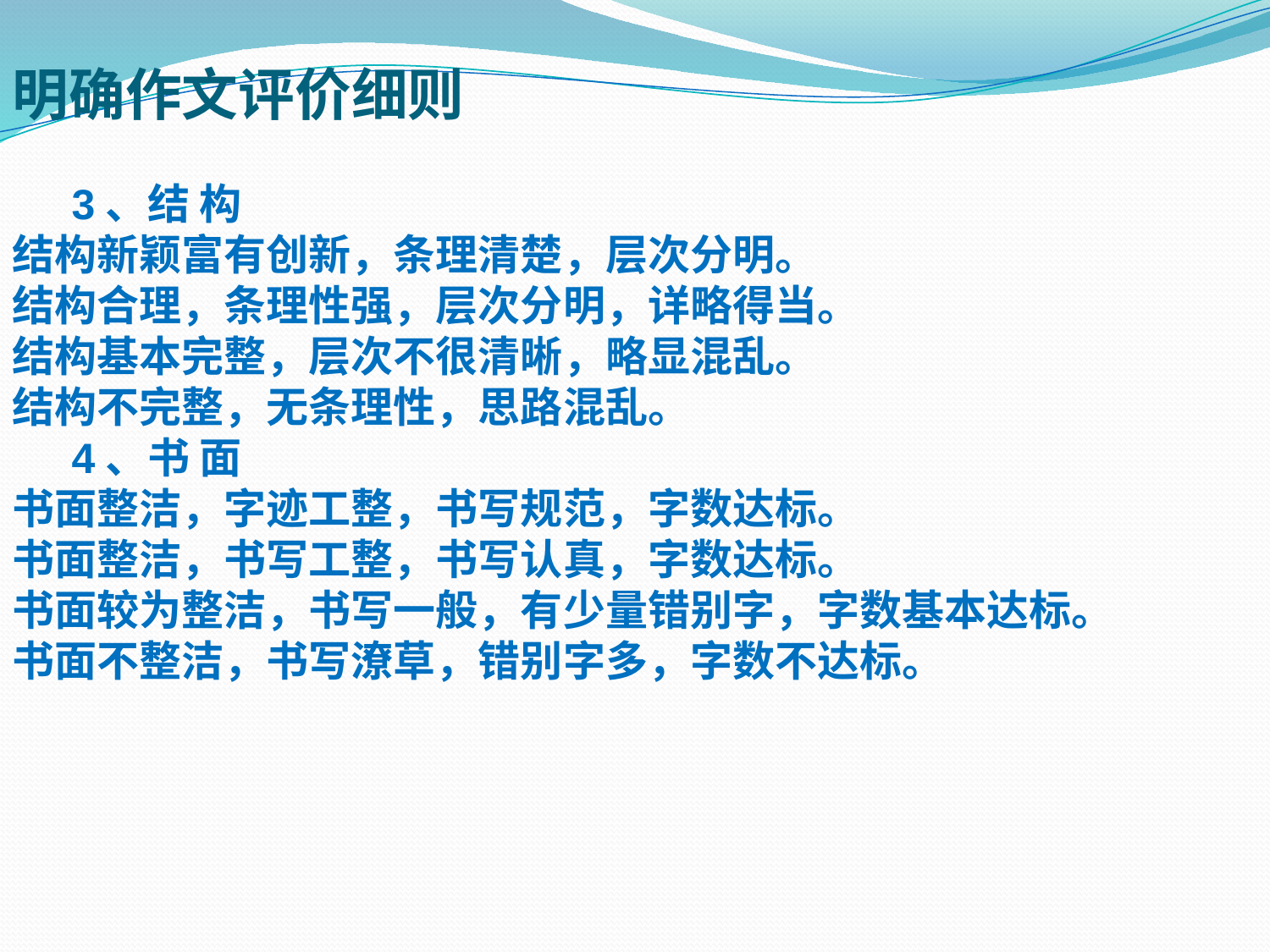

明确作文评价细则

     3、结 构
结构新颖富有创新，条理清楚，层次分明。
结构合理，条理性强，层次分明，详略得当。
结构基本完整，层次不很清晰，略显混乱。
结构不完整，无条理性，思路混乱。
     4、书 面
书面整洁，字迹工整，书写规范，字数达标。
书面整洁，书写工整，书写认真，字数达标。
书面较为整洁，书写一般，有少量错别字，字数基本达标。
书面不整洁，书写潦草，错别字多，字数不达标。